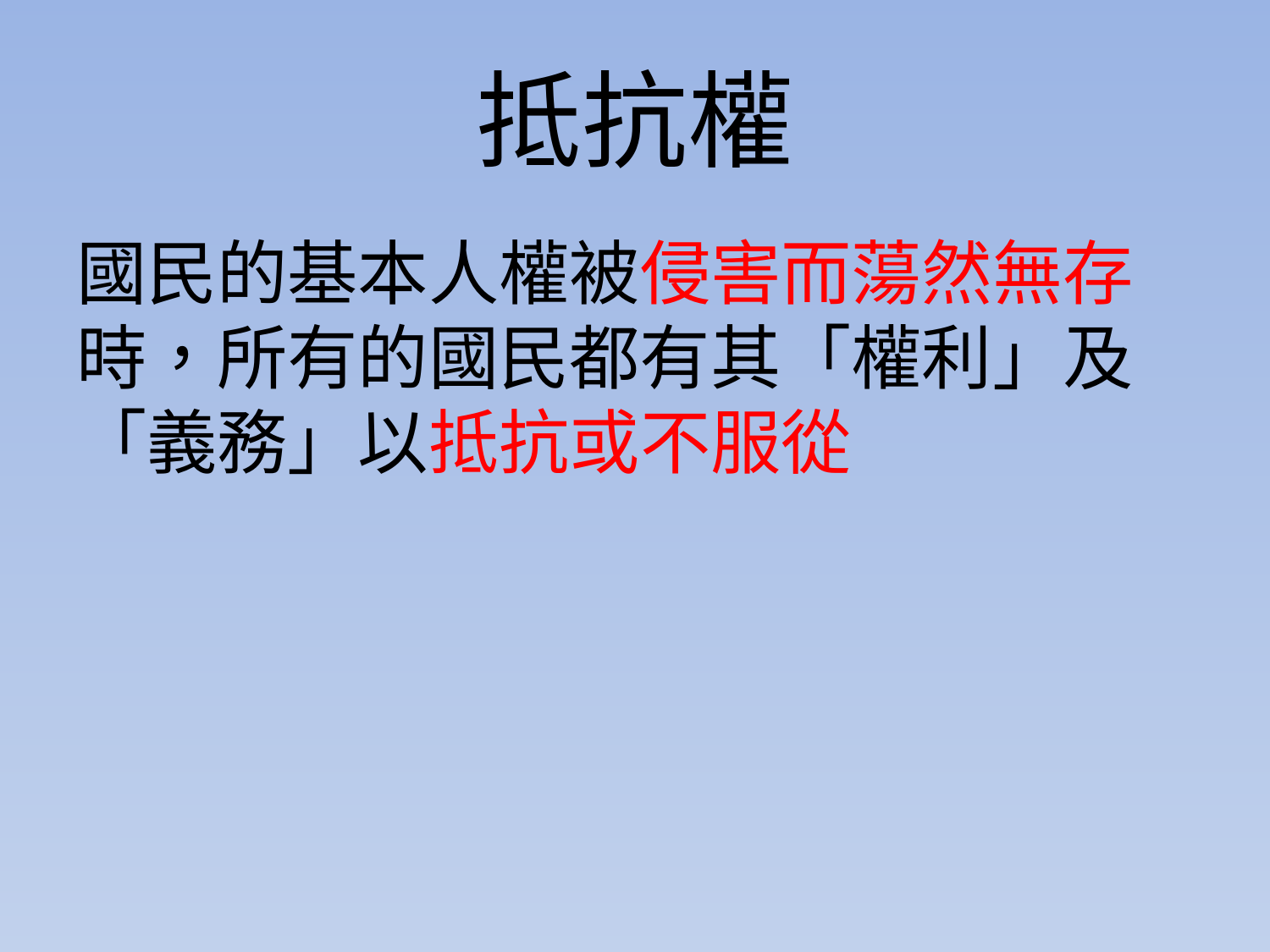

# 抵抗權
國民的基本人權被侵害而蕩然無存時，所有的國民都有其「權利」及「義務」以抵抗或不服從